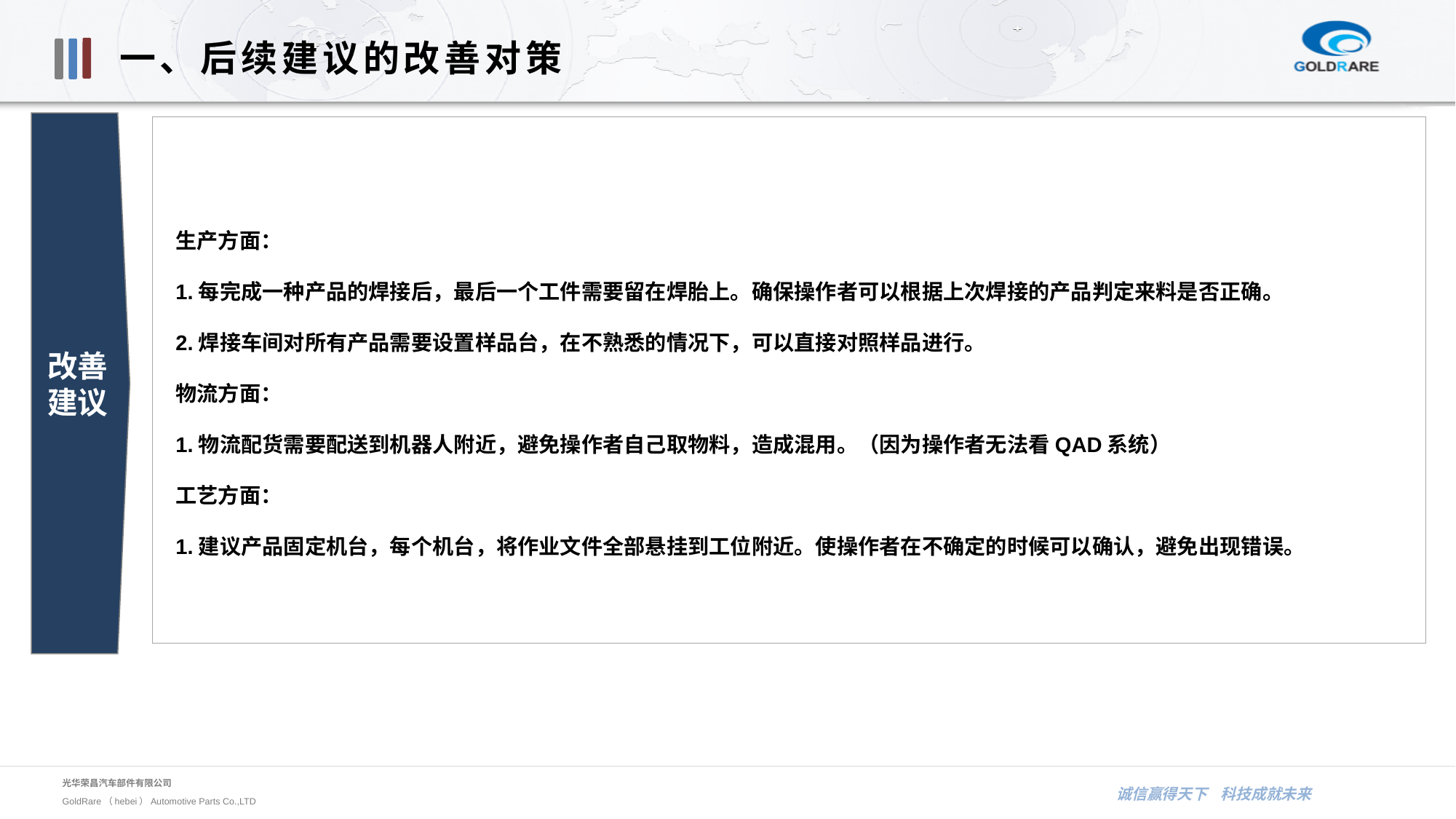

一、后续建议的改善对策
改善
建议
生产方面：
1.每完成一种产品的焊接后，最后一个工件需要留在焊胎上。确保操作者可以根据上次焊接的产品判定来料是否正确。
2.焊接车间对所有产品需要设置样品台，在不熟悉的情况下，可以直接对照样品进行。
物流方面：
1.物流配货需要配送到机器人附近，避免操作者自己取物料，造成混用。（因为操作者无法看QAD系统）
工艺方面：
1.建议产品固定机台，每个机台，将作业文件全部悬挂到工位附近。使操作者在不确定的时候可以确认，避免出现错误。